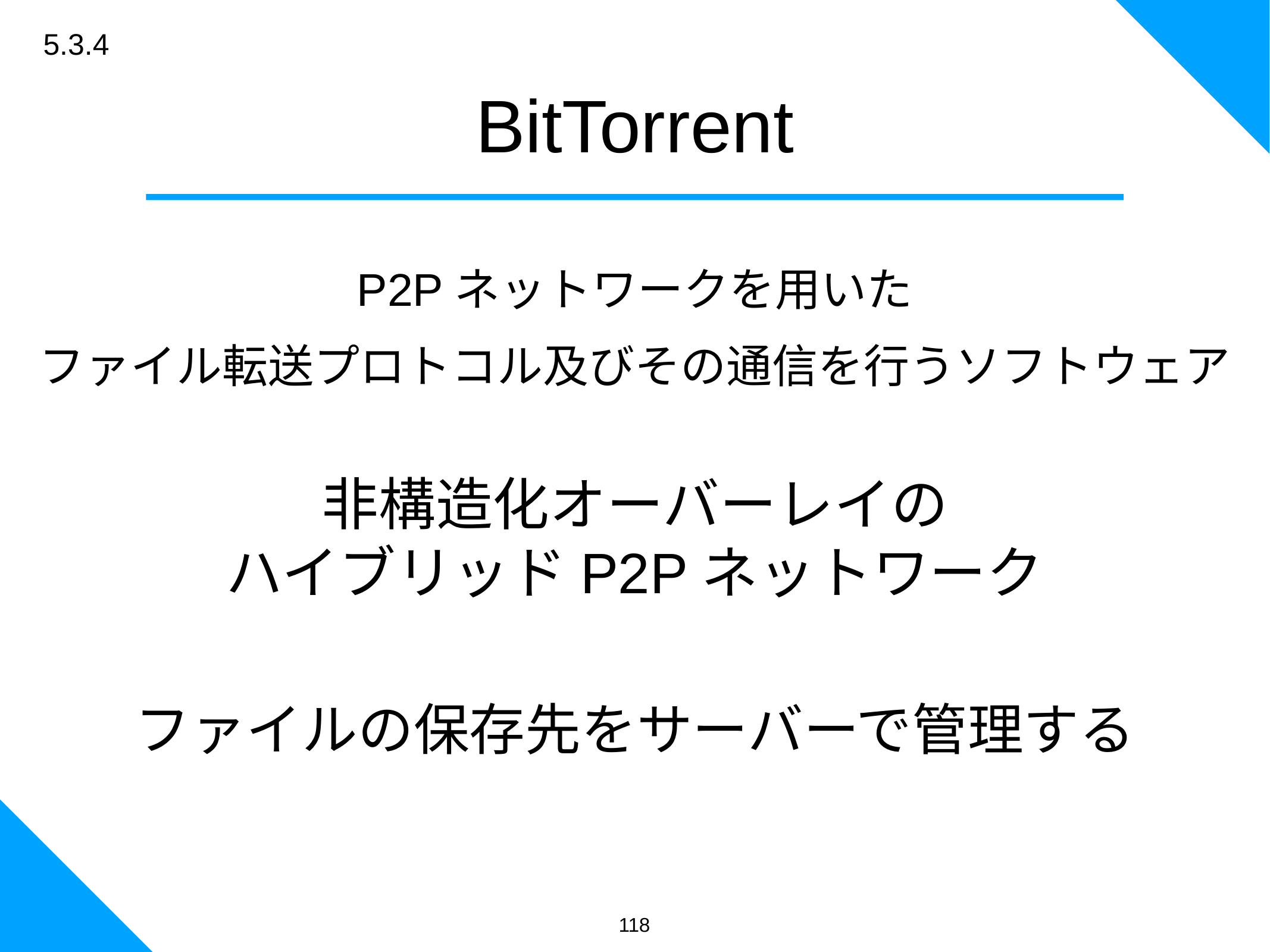

5.3.4
BitTorrent
P2Pネットワークを用いた
ファイル転送プロトコル及びその通信を行うソフトウェア
非構造化オーバーレイの
ハイブリッドP2Pネットワーク
ファイルの保存先をサーバーで管理する
118